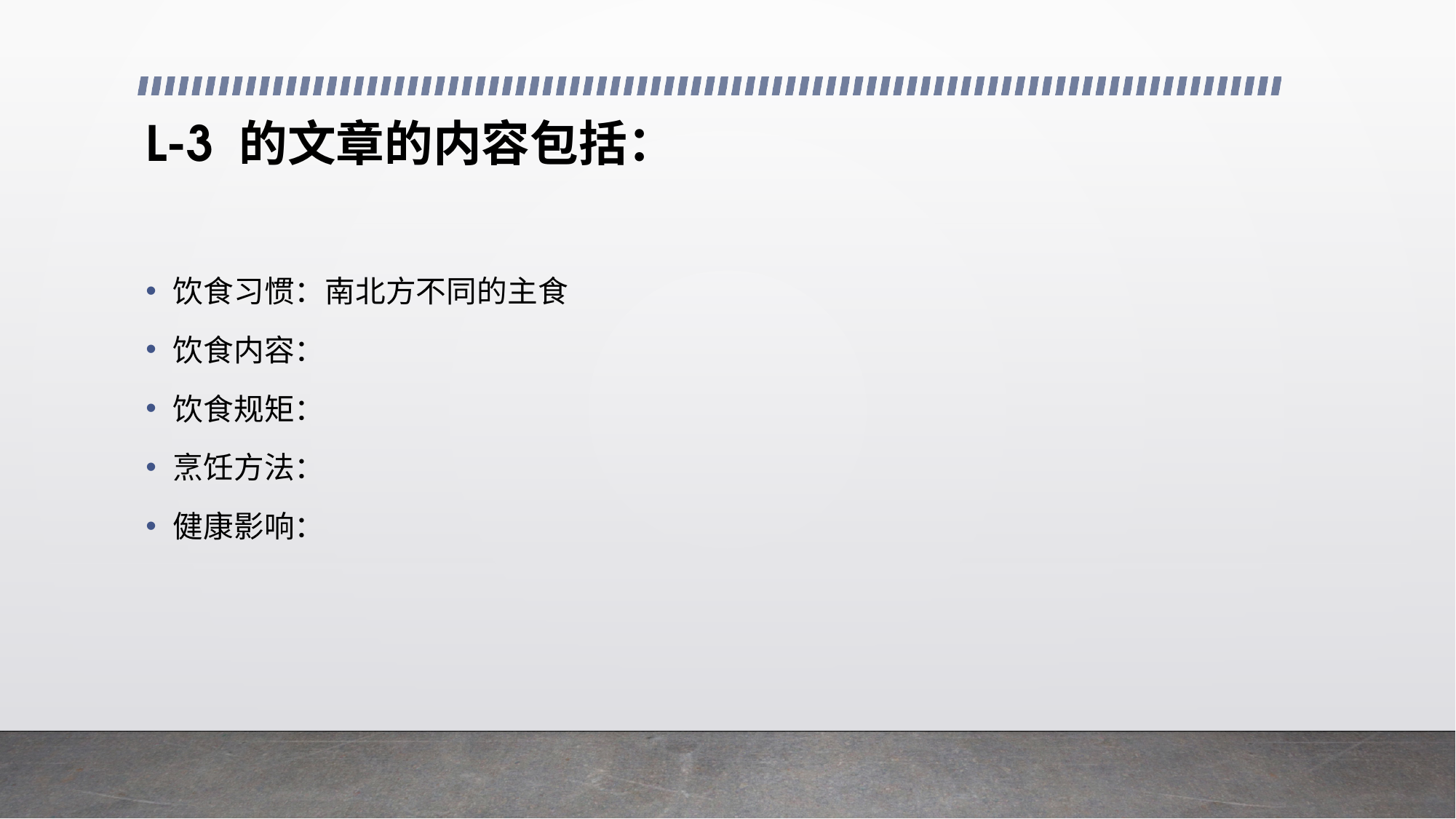

# L-3 的文章的内容包括：
饮食习惯：南北方不同的主食
饮食内容：
饮食规矩：
烹饪方法：
健康影响：